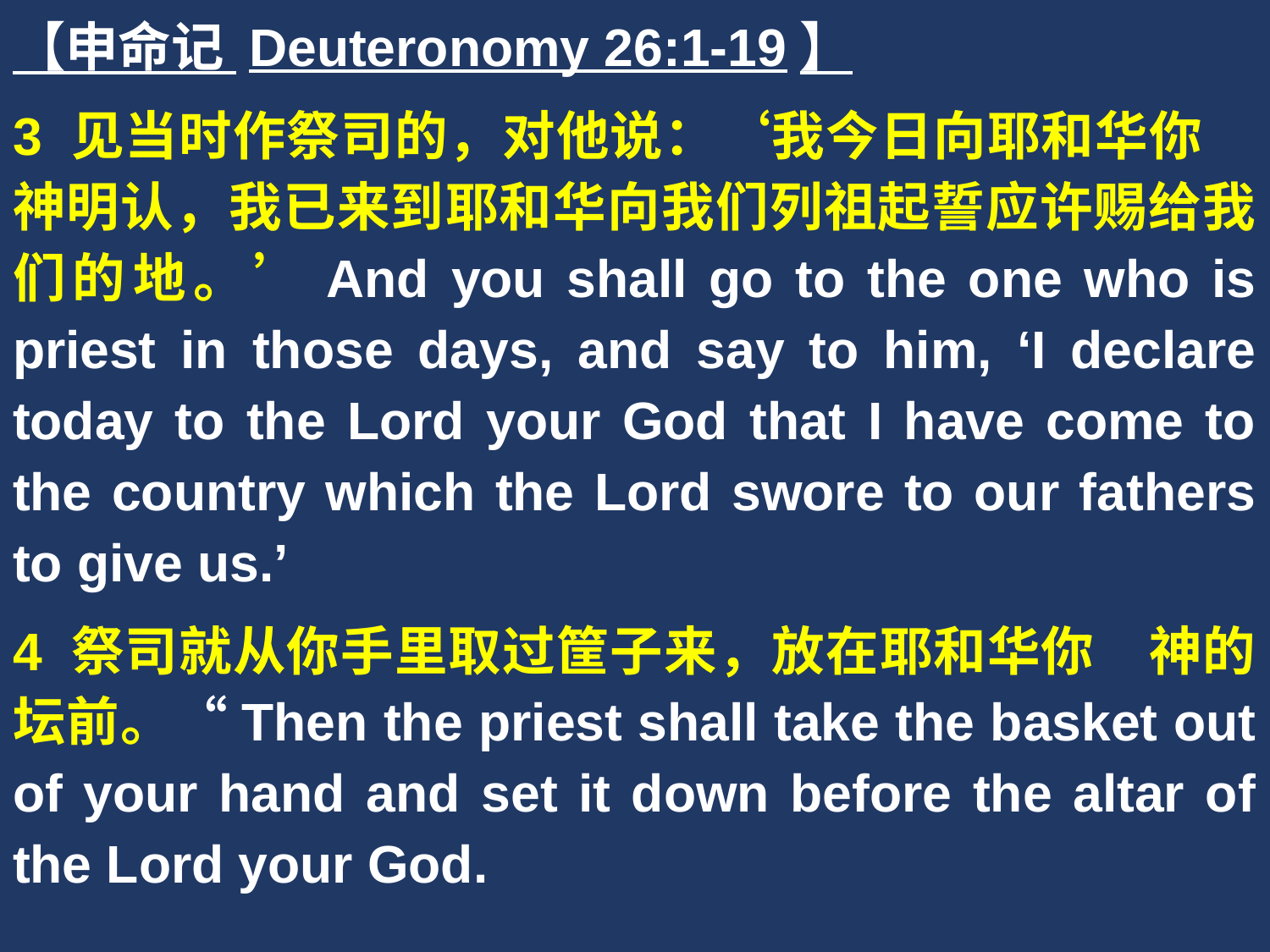

【申命记 Deuteronomy 26:1-19】
3 见当时作祭司的，对他说：‘我今日向耶和华你　神明认，我已来到耶和华向我们列祖起誓应许赐给我们的地。’And you shall go to the one who is priest in those days, and say to him, ‘I declare today to the Lord your God that I have come to the country which the Lord swore to our fathers to give us.’
4 祭司就从你手里取过筐子来，放在耶和华你　神的坛前。“Then the priest shall take the basket out of your hand and set it down before the altar of the Lord your God.